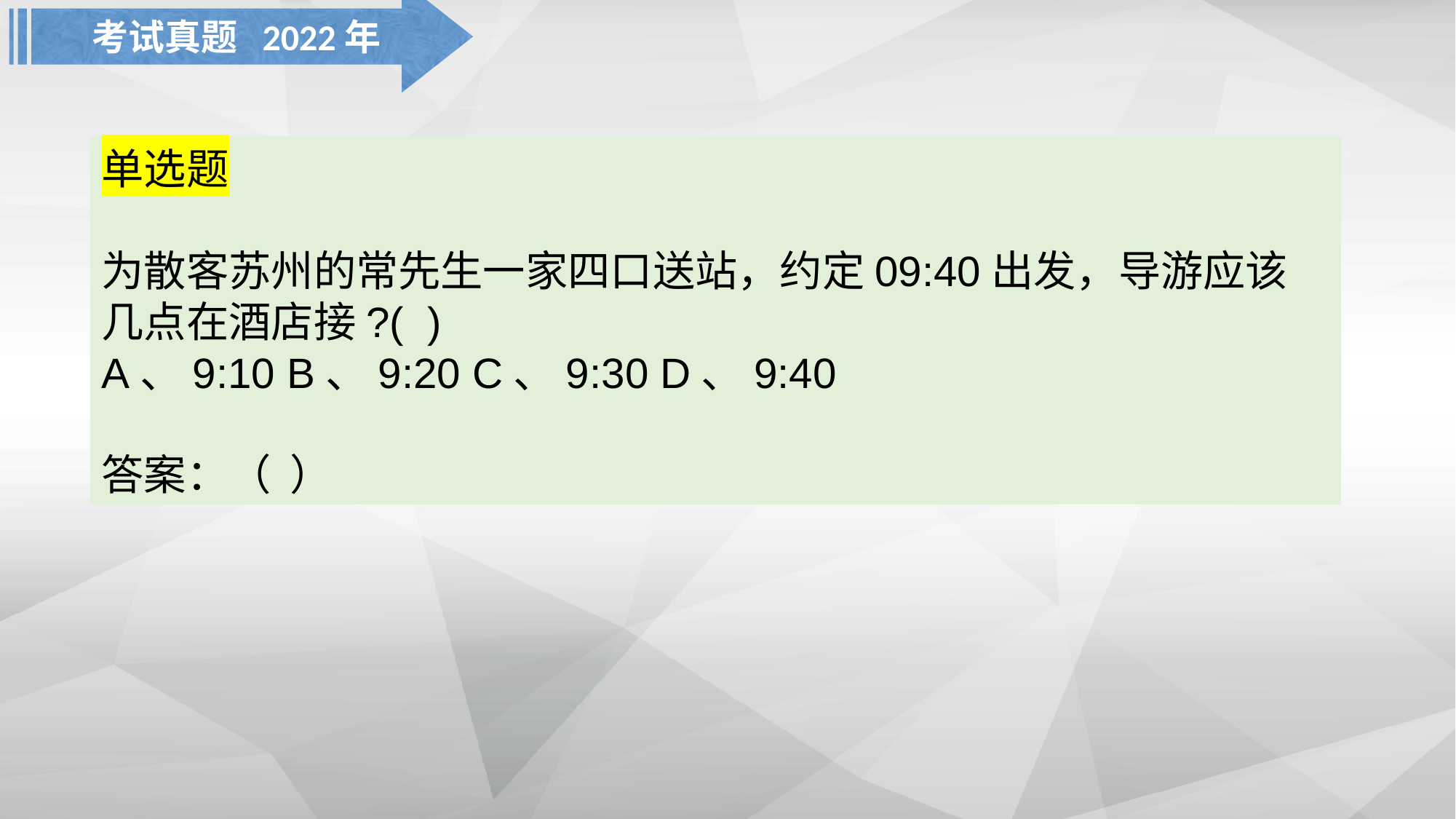

考试真题  2022年
单选题

为散客苏州的常先生一家四口送站，约定09:40出发，导游应该几点在酒店接?(  )
A、9:10 B、9:20 C、9:30 D、9:40

答案：（  ）